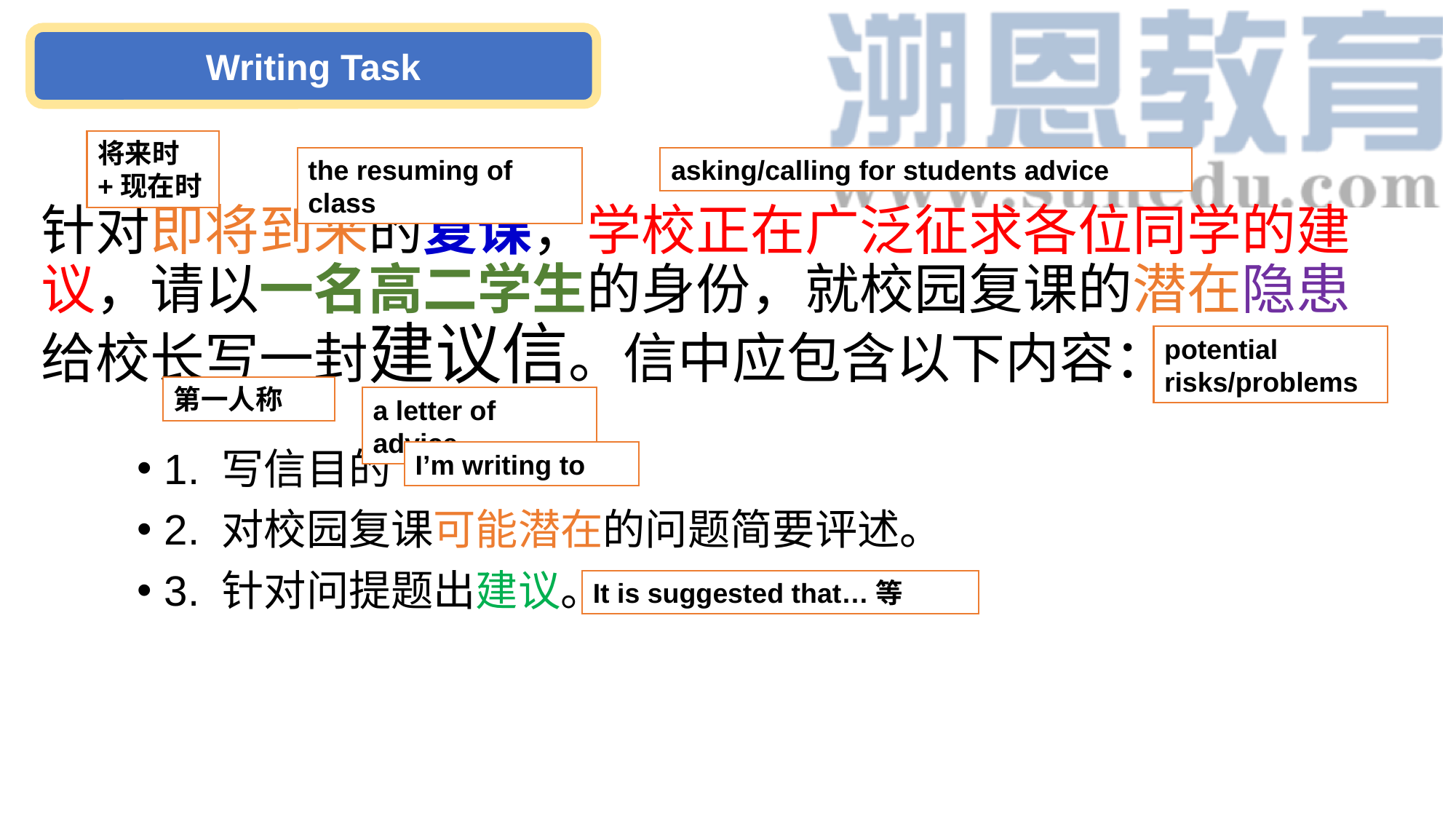

Writing Task
将来时+现在时
the resuming of class
asking/calling for students advice
# 针对即将到来的复课，学校正在广泛征求各位同学的建议，请以一名高二学生的身份，就校园复课的潜在隐患给校长写一封建议信。信中应包含以下内容：
potential risks/problems
第一人称
a letter of advice
1. 写信目的
2. 对校园复课可能潜在的问题简要评述。
3. 针对问提题出建议。
I’m writing to
It is suggested that…等